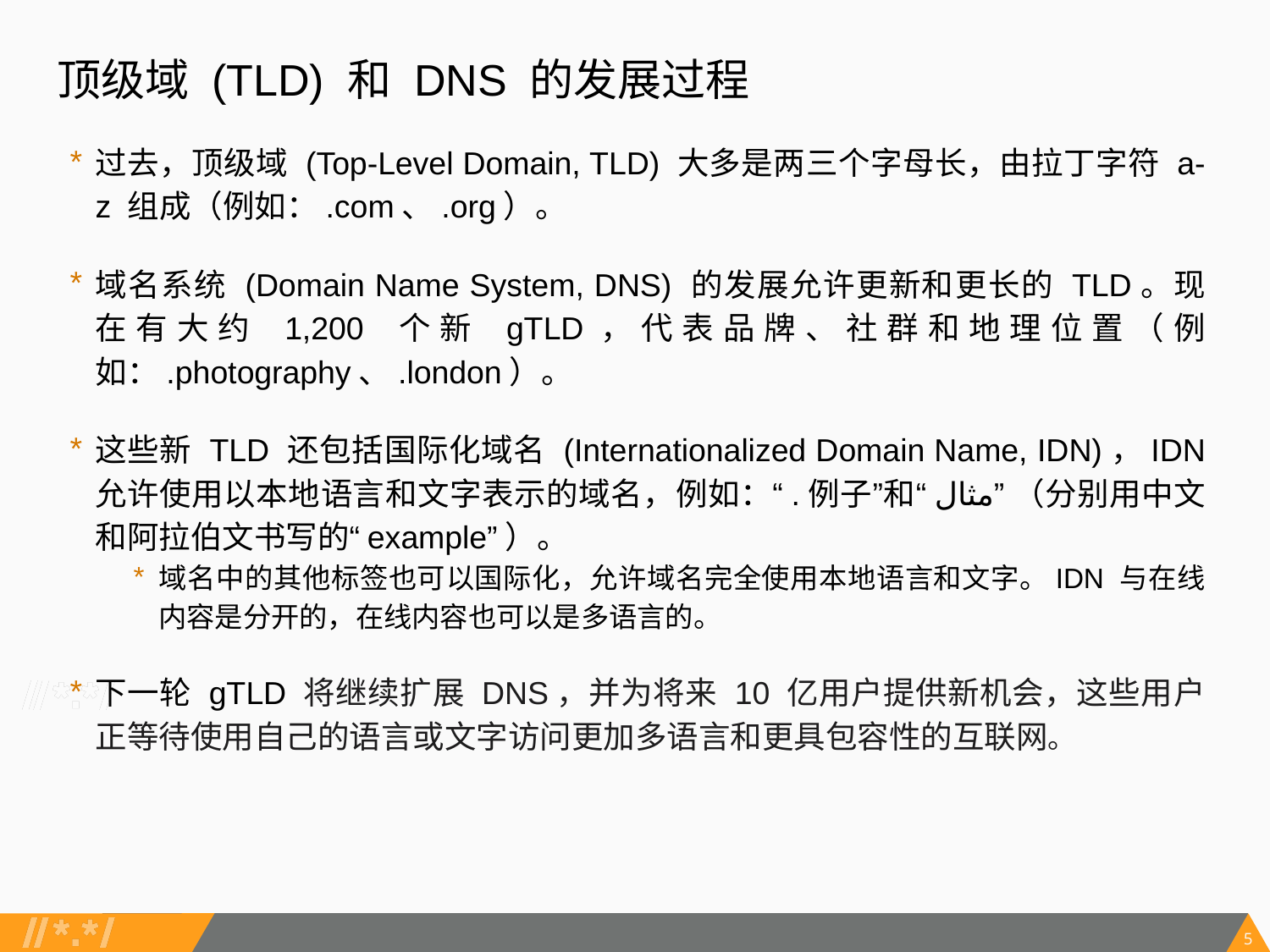

# 顶级域 (TLD) 和 DNS 的发展过程
过去，顶级域 (Top-Level Domain, TLD) 大多是两三个字母长，由拉丁字符 a-z 组成（例如：.com、.org）。

域名系统 (Domain Name System, DNS) 的发展允许更新和更长的 TLD。现在有大约 1,200 个新 gTLD，代表品牌、社群和地理位置（例如：.photography、.london）。

这些新 TLD 还包括国际化域名 (Internationalized Domain Name, IDN)，IDN 允许使用以本地语言和文字表示的域名，例如：“.例子”和“مثال”（分别用中文和阿拉伯文书写的“example”）。
域名中的其他标签也可以国际化，允许域名完全使用本地语言和文字。IDN 与在线内容是分开的，在线内容也可以是多语言的。

下一轮 gTLD 将继续扩展 DNS，并为将来 10 亿用户提供新机会，这些用户正等待使用自己的语言或文字访问更加多语言和更具包容性的互联网。